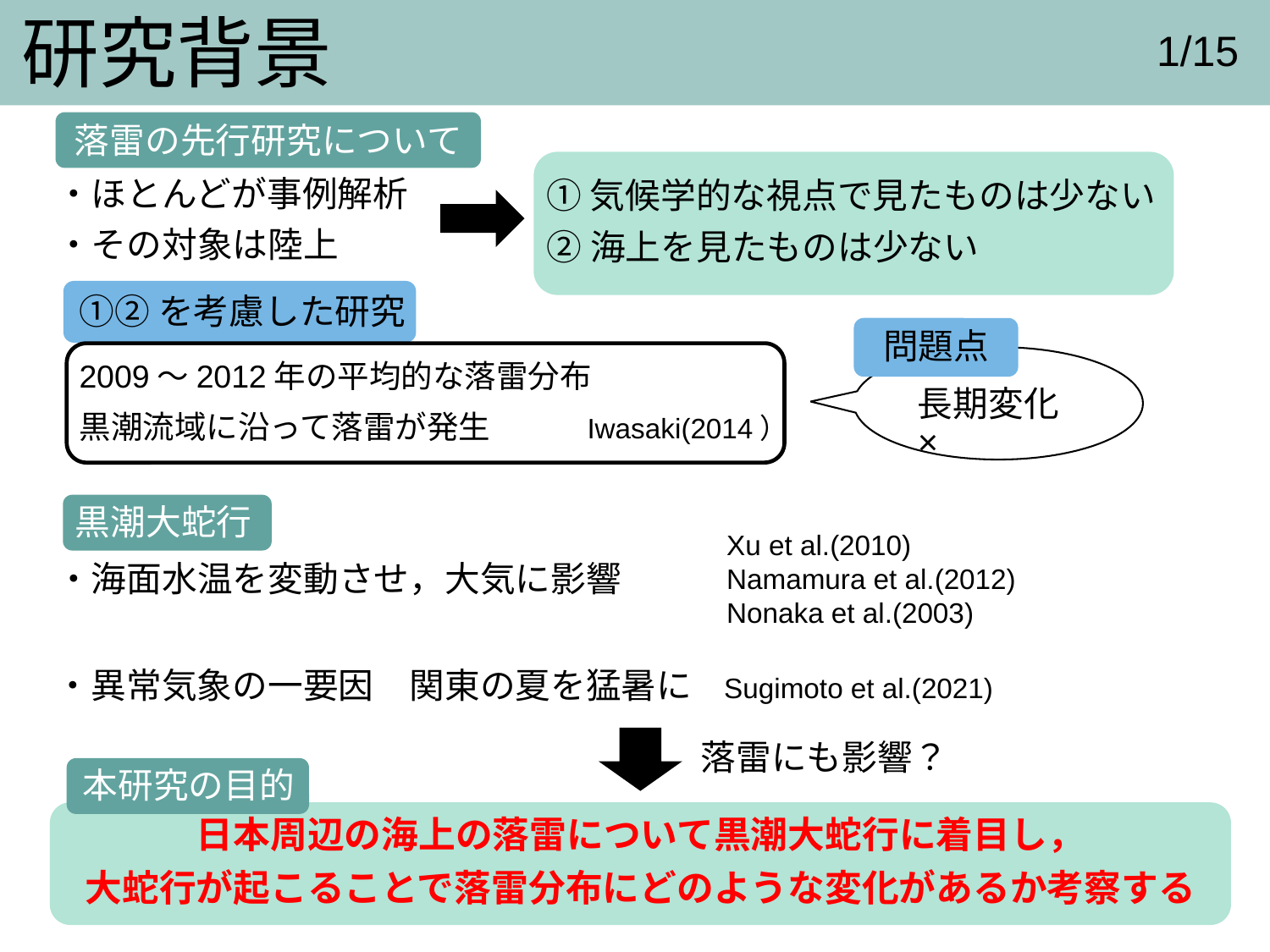

# 研究背景
1/15

落雷の先行研究について

・ほとんどが事例解析
①気候学的な視点で見たものは少ない

・その対象は陸上
②海上を見たものは少ない

①②を考慮した研究

問題点

2009～2012年の平均的な落雷分布
黒潮流域に沿って落雷が発生	Iwasaki(2014）
長期変化×

黒潮大蛇行
Xu et al.(2010)
Namamura et al.(2012)
Nonaka et al.(2003)
・海面水温を変動させ，大気に影響
・異常気象の一要因　関東の夏を猛暑に   Sugimoto et al.(2021)

落雷にも影響？

本研究の目的

日本周辺の海上の落雷について黒潮大蛇行に着目し，
大蛇行が起こることで落雷分布にどのような変化があるか考察する